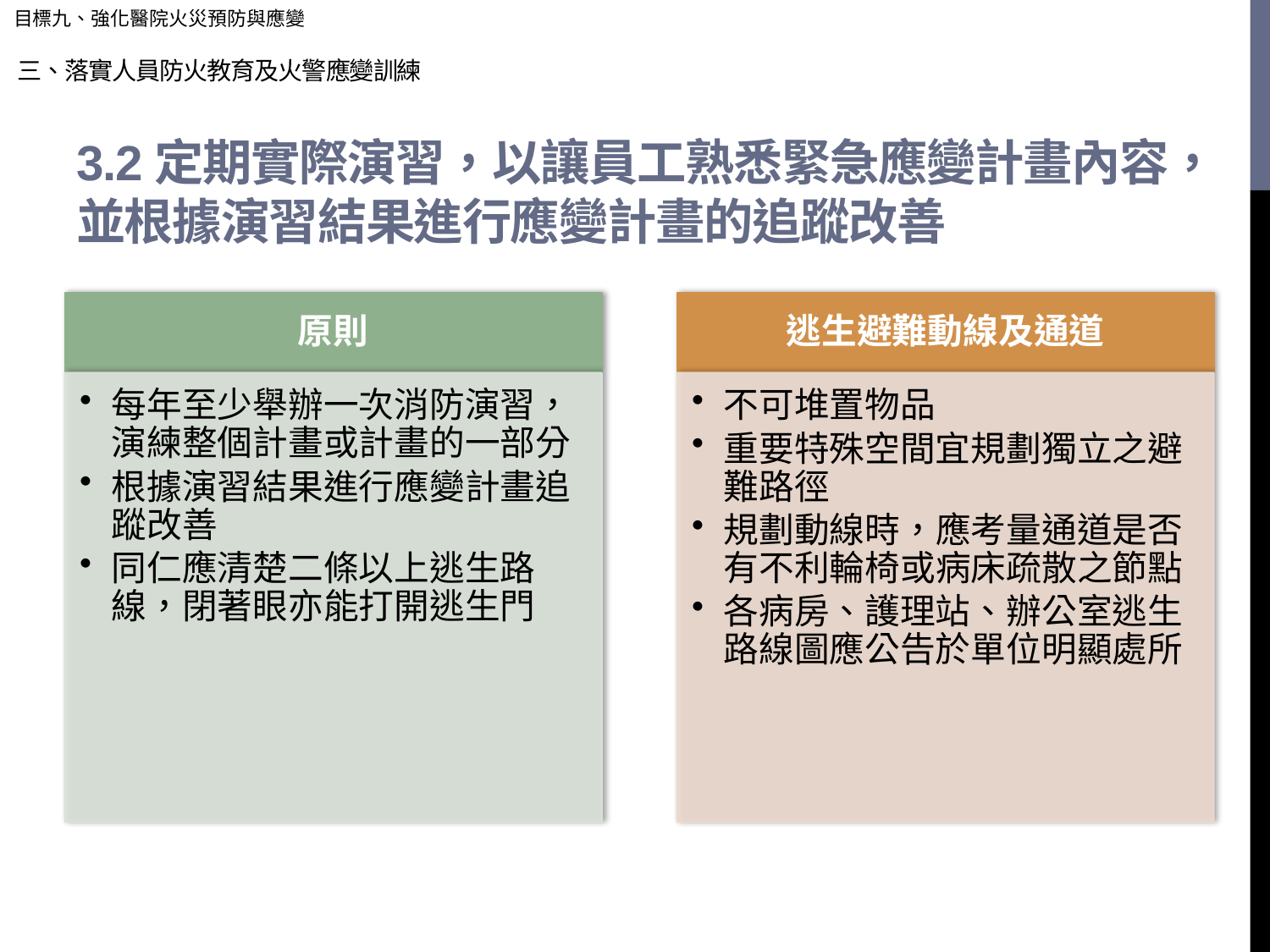

三、落實人員防火教育及火警應變訓練
# 3.2定期實際演習，以讓員工熟悉緊急應變計畫內容，並根據演習結果進行應變計畫的追蹤改善
原則
每年至少舉辦一次消防演習，演練整個計畫或計畫的一部分
根據演習結果進行應變計畫追蹤改善
同仁應清楚二條以上逃生路線，閉著眼亦能打開逃生門
逃生避難動線及通道
不可堆置物品
重要特殊空間宜規劃獨立之避難路徑
規劃動線時，應考量通道是否有不利輪椅或病床疏散之節點
各病房、護理站、辦公室逃生路線圖應公告於單位明顯處所